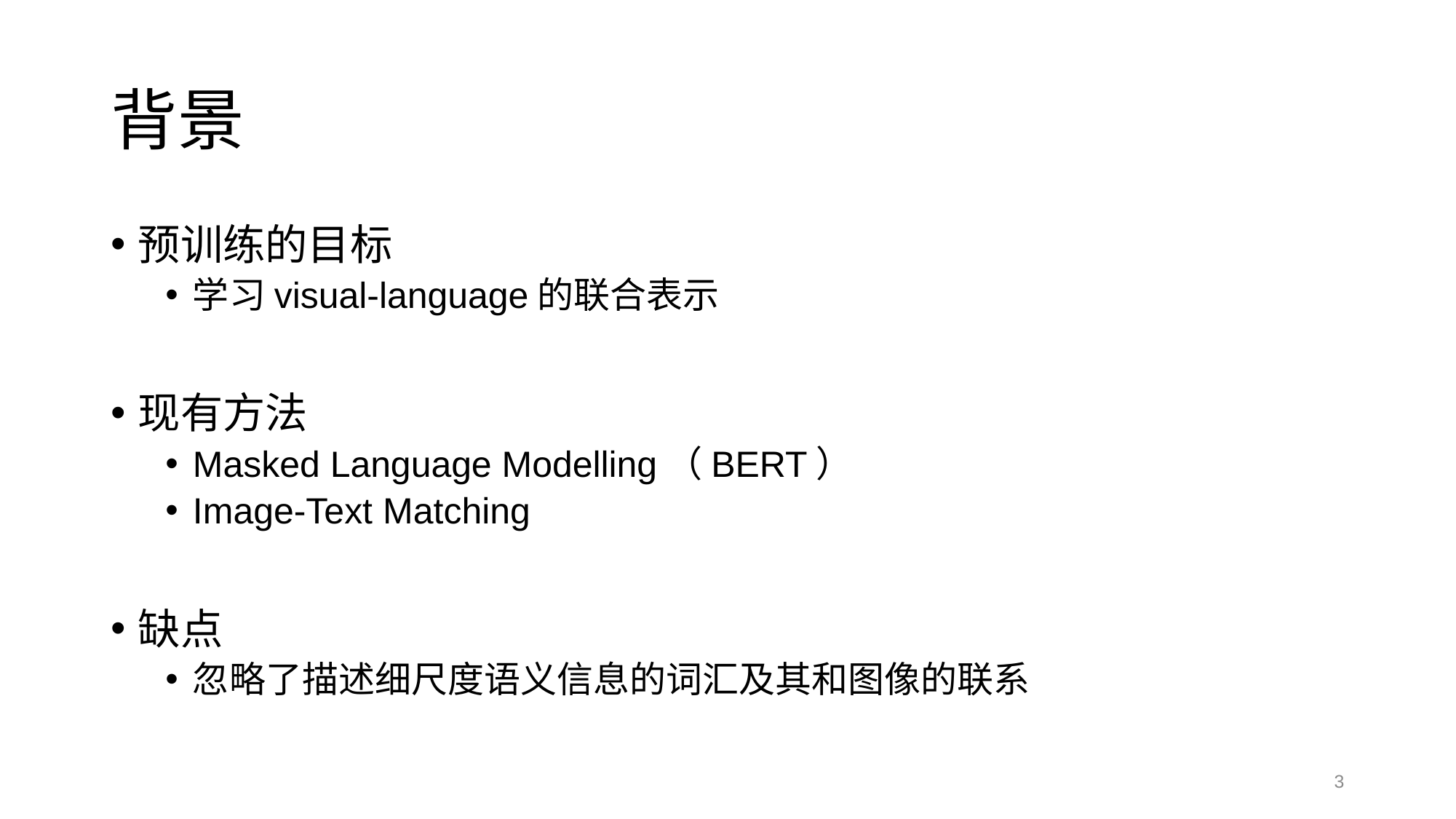

# 背景
预训练的目标
学习visual-language的联合表示

现有方法
Masked Language Modelling（BERT）
Image-Text Matching

缺点
忽略了描述细尺度语义信息的词汇及其和图像的联系
3